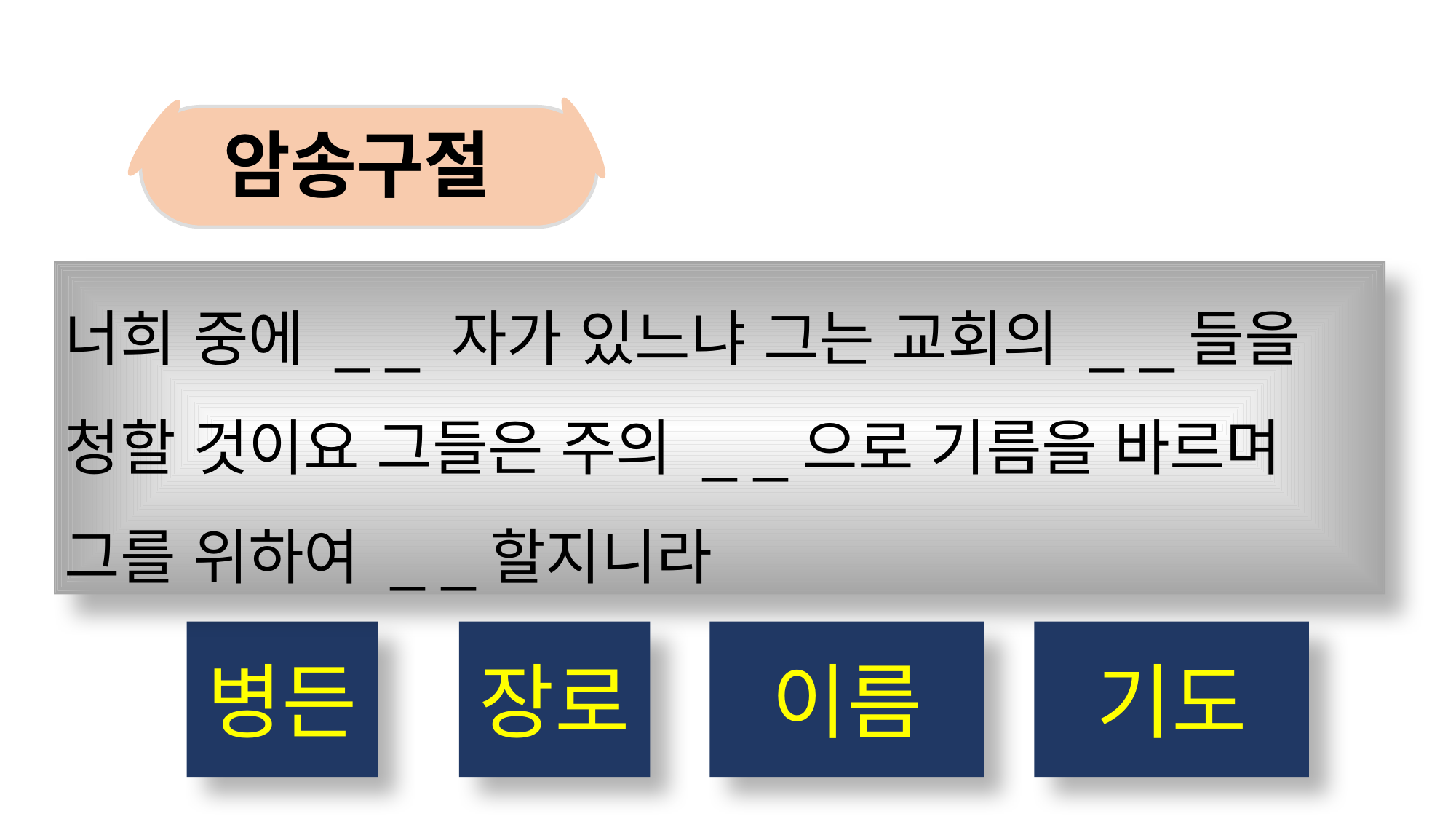

암송구절
너희 중에 _ _ 자가 있느냐 그는 교회의 _ _들을 청할 것이요 그들은 주의 _ _으로 기름을 바르며 그를 위하여 _ _할지니라
병든
장로
이름
기도